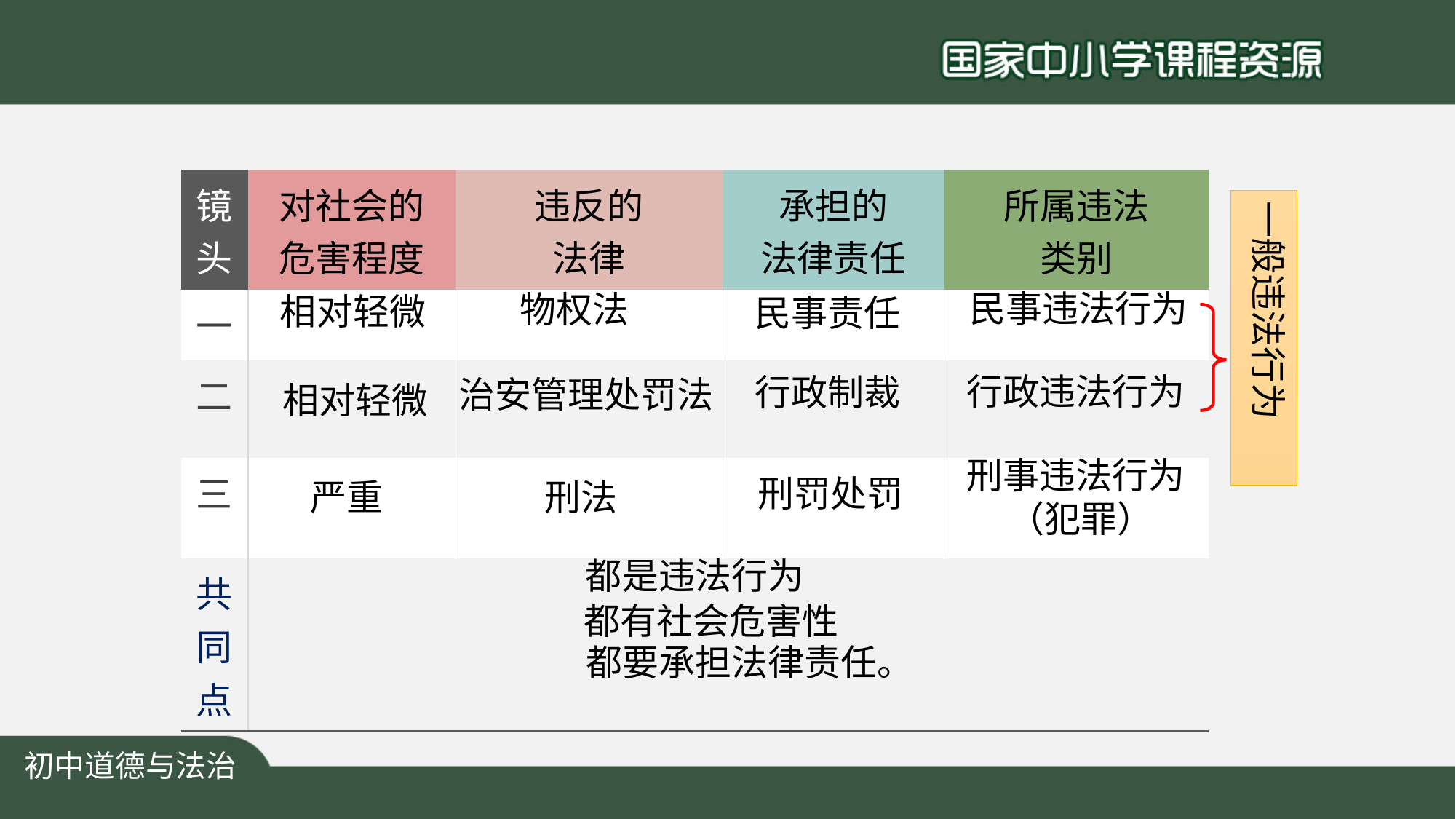

| 镜头 | 对社会的 危害程度 | 违反的 法律 | 承担的 法律责任 | 所属违法 类别 |
| --- | --- | --- | --- | --- |
| 一 |  |  |  |  |
| 二 |  |  |  |  |
| 三 |  |  |  |  |
| 共同点 |  |  |  |  |
一般违法行为
民事违法行为
物权法
相对轻微
民事责任

行政违法行为
行政制裁
治安管理处罚法
相对轻微
刑事违法行为
    （犯罪）
刑罚处罚
严重
刑法
都是违法行为
都有社会危害性
都要承担法律责任。